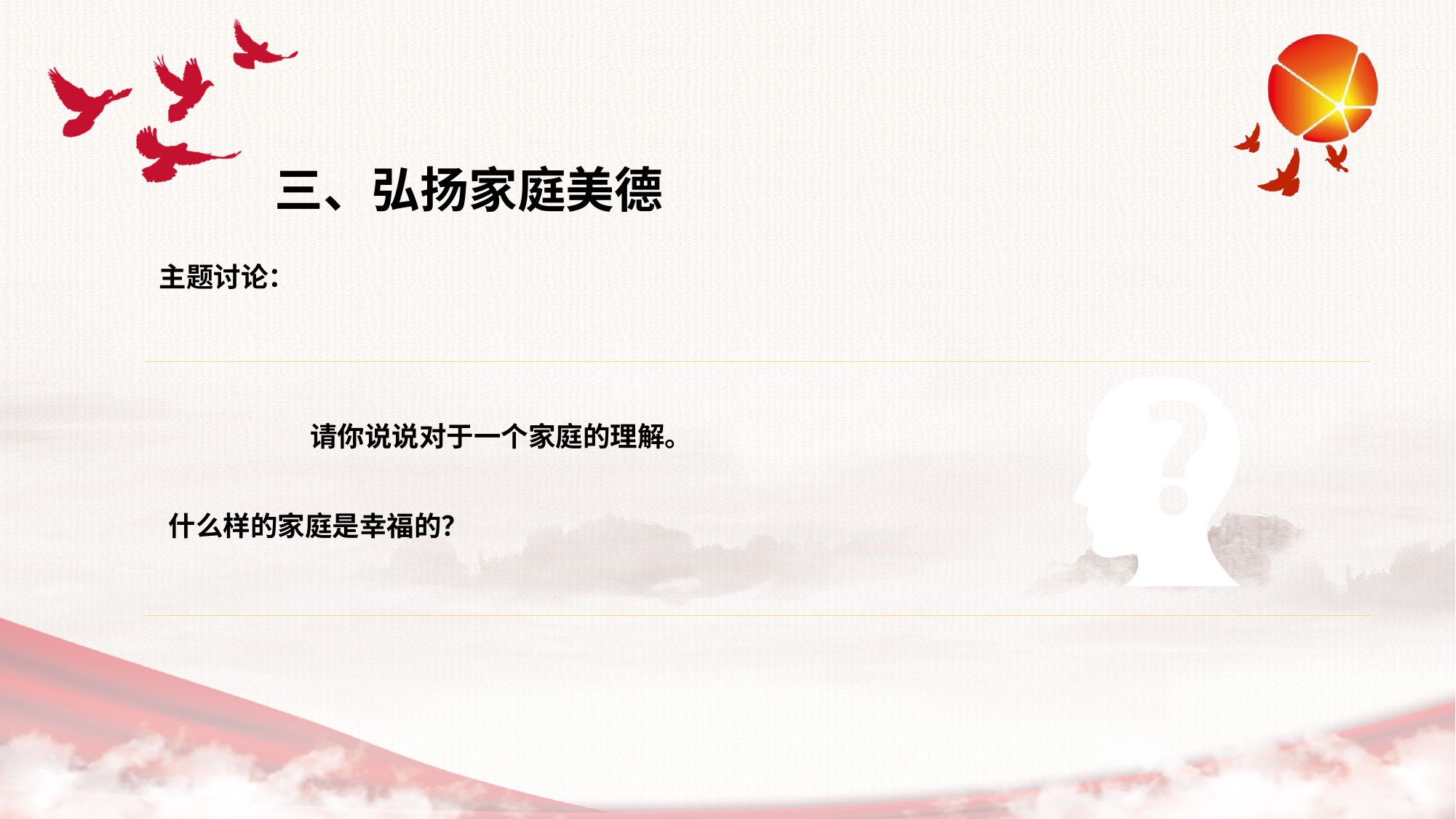

三、弘扬家庭美德
主题讨论：

什么样的家庭是幸福的？

请你说说对于一个家庭的理解。